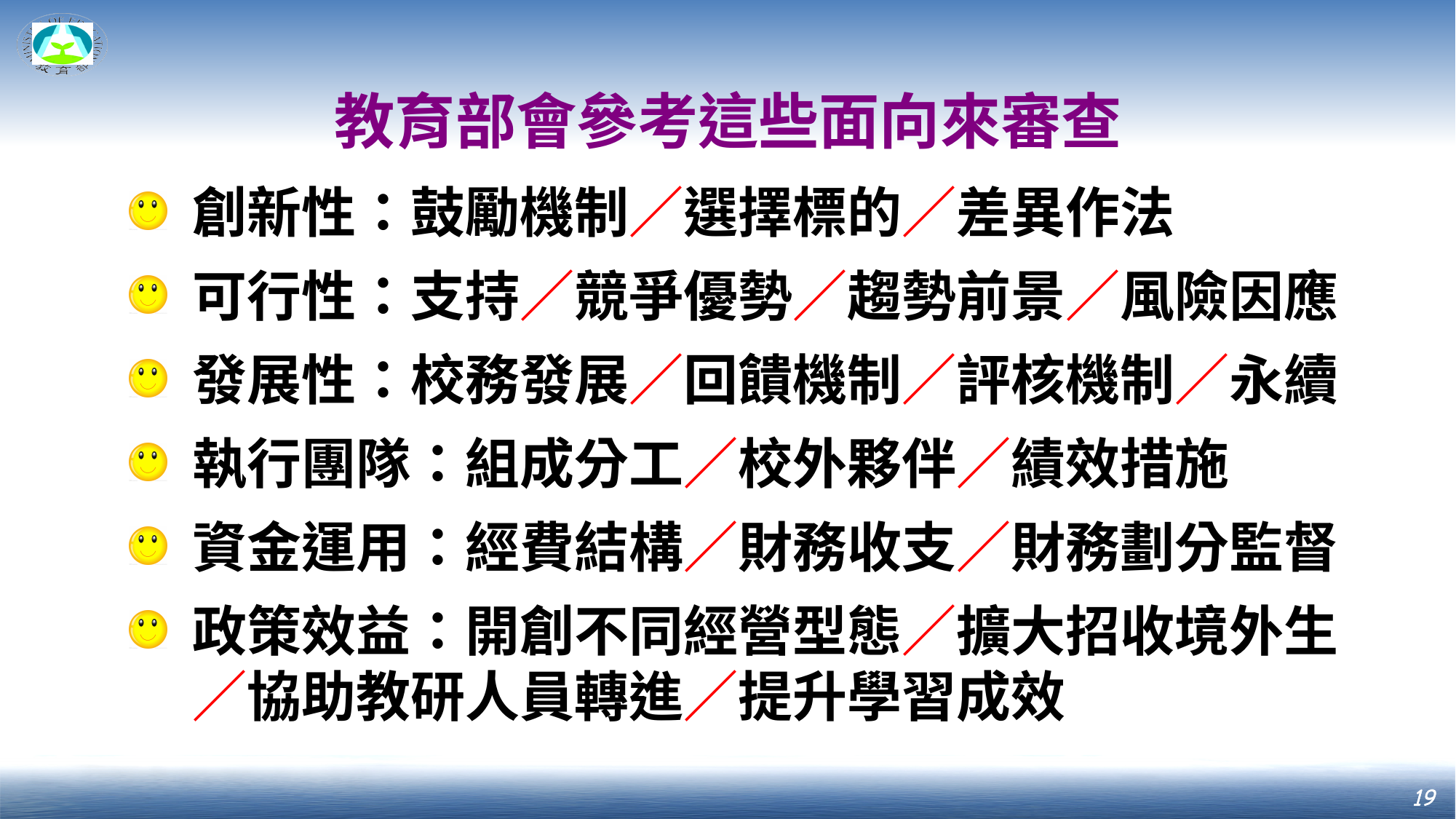

教育部會參考這些面向來審查
創新性：鼓勵機制／選擇標的／差異作法
可行性：支持／競爭優勢／趨勢前景／風險因應
發展性：校務發展／回饋機制／評核機制／永續
執行團隊：組成分工／校外夥伴／績效措施
資金運用：經費結構／財務收支／財務劃分監督
政策效益：開創不同經營型態／擴大招收境外生／協助教研人員轉進／提升學習成效